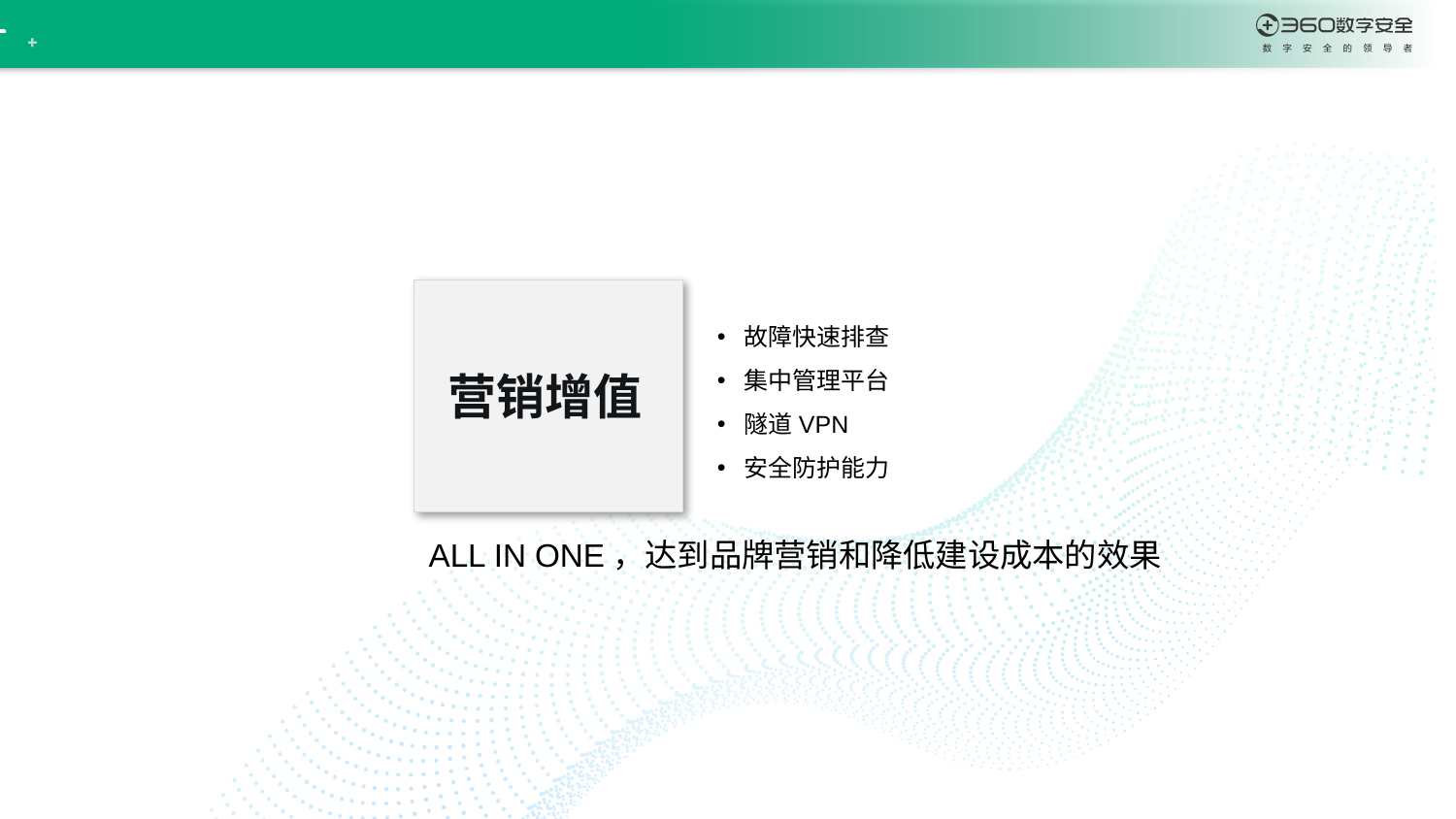

故障快速排查
集中管理平台
隧道VPN
安全防护能力
营销增值
ALL IN ONE，达到品牌营销和降低建设成本的效果